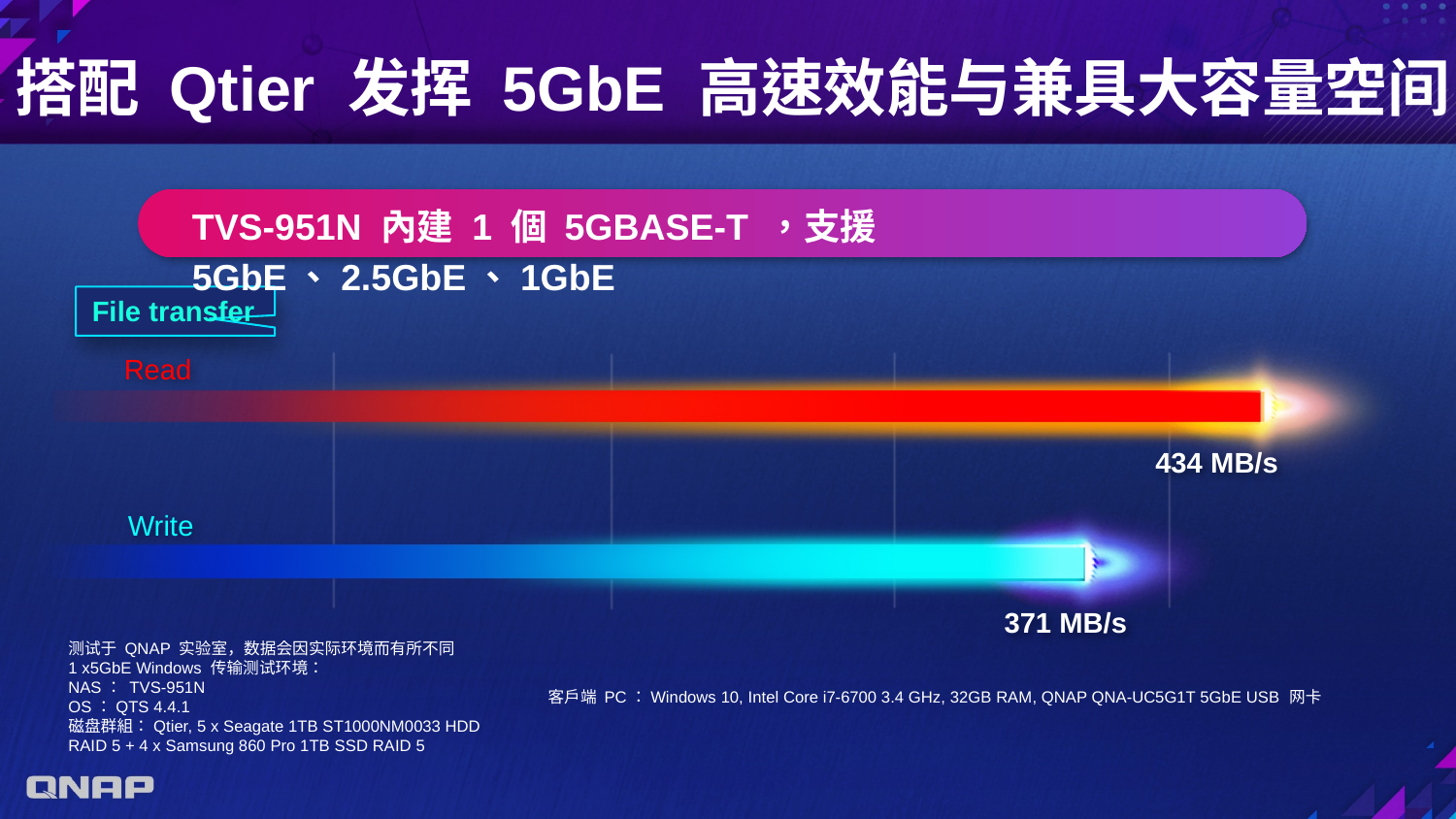

# 搭配 Qtier 发挥 5GbE 高速效能与兼具大容量空间
TVS-951N 內建 1 個 5GBASE-T ，支援 5GbE、2.5GbE、1GbE

File transfer

Read
434 MB/s
Write
371 MB/s
测试于 QNAP 实验室，数据会因实际环境而有所不同
1 x5GbE Windows 传输测试环境：
NAS： TVS-951N
OS：QTS 4.4.1
磁盘群組：Qtier, 5 x Seagate 1TB ST1000NM0033 HDD RAID 5 + 4 x Samsung 860 Pro 1TB SSD RAID 5
客戶端 PC：Windows 10, Intel Core i7-6700 3.4 GHz, 32GB RAM, QNAP QNA-UC5G1T 5GbE USB 网卡